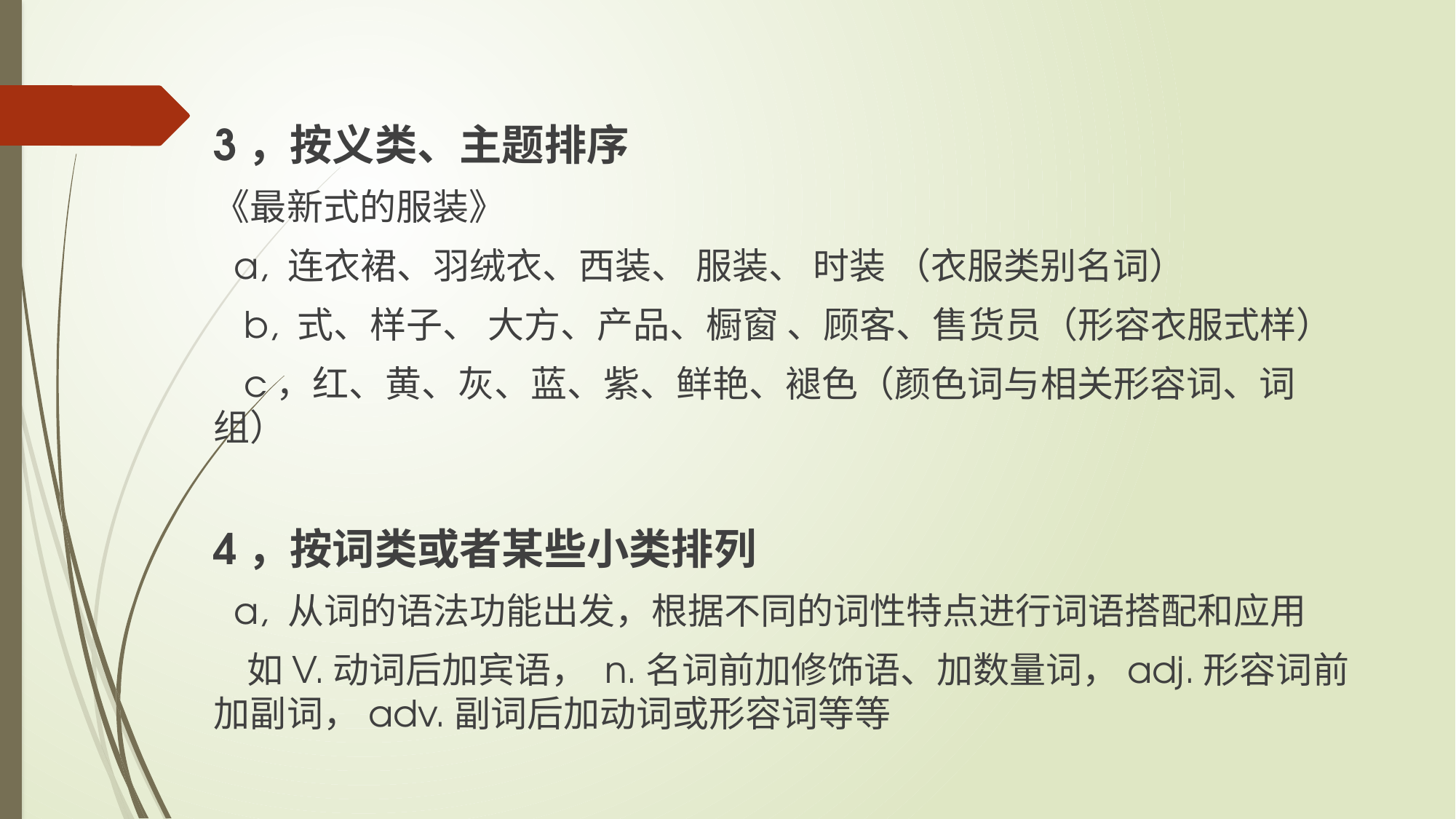

#
3，按义类、主题排序
《最新式的服装》
  a, 连衣裙、羽绒衣、西装、 服装、 时装 （衣服类别名词）
   b, 式、样子、 大方、产品、橱窗 、顾客、售货员（形容衣服式样）
   c，红、黄、灰、蓝、紫、鲜艳、褪色（颜色词与相关形容词、词组）

4，按词类或者某些小类排列
  a, 从词的语法功能出发，根据不同的词性特点进行词语搭配和应用
   如V.动词后加宾语， n.名词前加修饰语、加数量词，adj.形容词前加副词，adv.副词后加动词或形容词等等